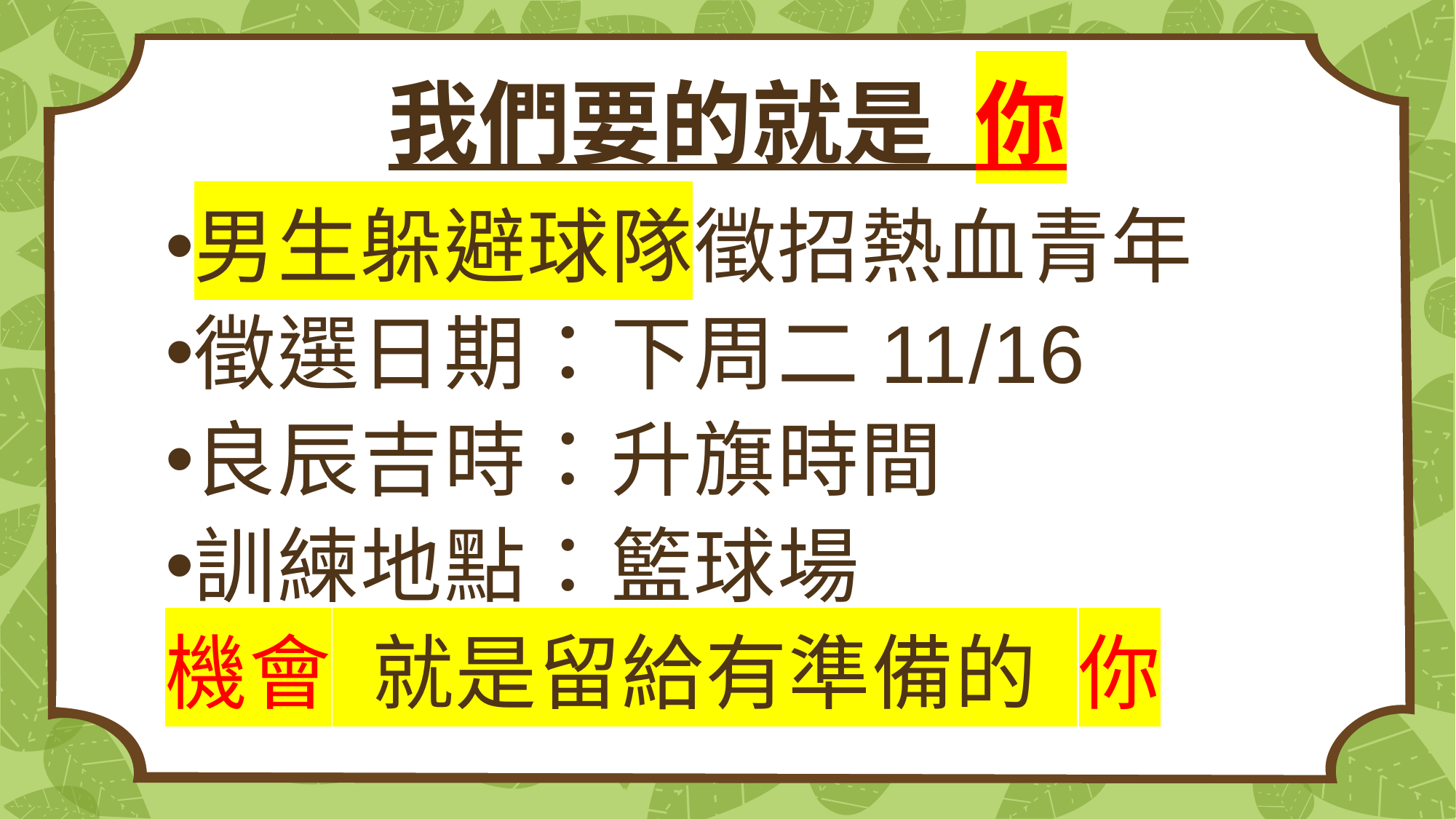

# 我們要的就是  你
男生躲避球隊徵招熱血青年
徵選日期：下周二11/16
良辰吉時：升旗時間
訓練地點：籃球場
機會  就是留給有準備的  你